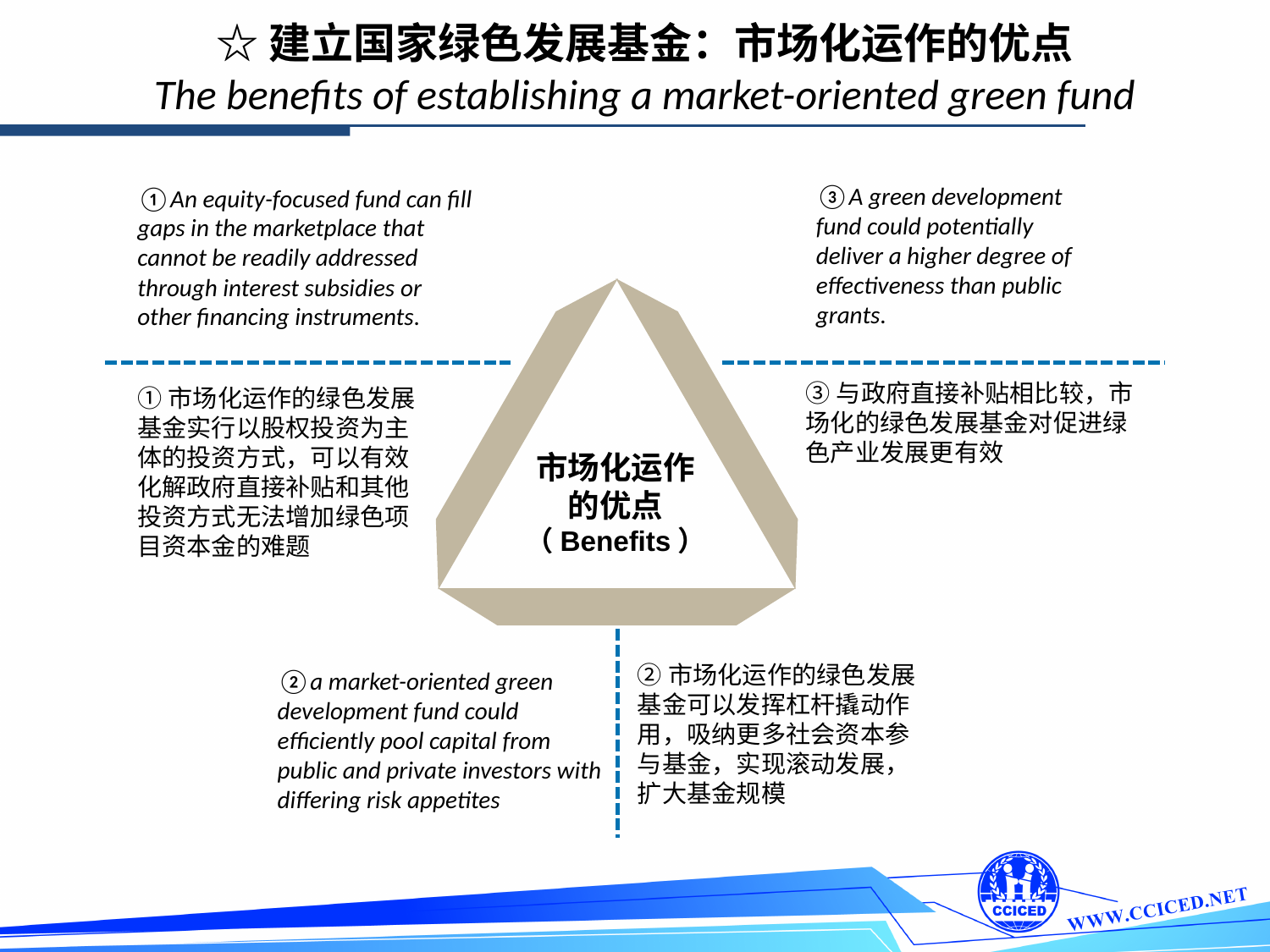

☆建立国家绿色发展基金：市场化运作的优点
The benefits of establishing a market-oriented green fund
③A green development fund could potentially deliver a higher degree of effectiveness than public grants.
①An equity-focused fund can fill gaps in the marketplace that cannot be readily addressed through interest subsidies or other financing instruments.

③与政府直接补贴相比较，市场化的绿色发展基金对促进绿色产业发展更有效
①市场化运作的绿色发展基金实行以股权投资为主体的投资方式，可以有效化解政府直接补贴和其他投资方式无法增加绿色项目资本金的难题
市场化运作的优点
（Benefits）
②市场化运作的绿色发展基金可以发挥杠杆撬动作用，吸纳更多社会资本参与基金，实现滚动发展，扩大基金规模
②a market-oriented green development fund could efficiently pool capital from public and private investors with differing risk appetites